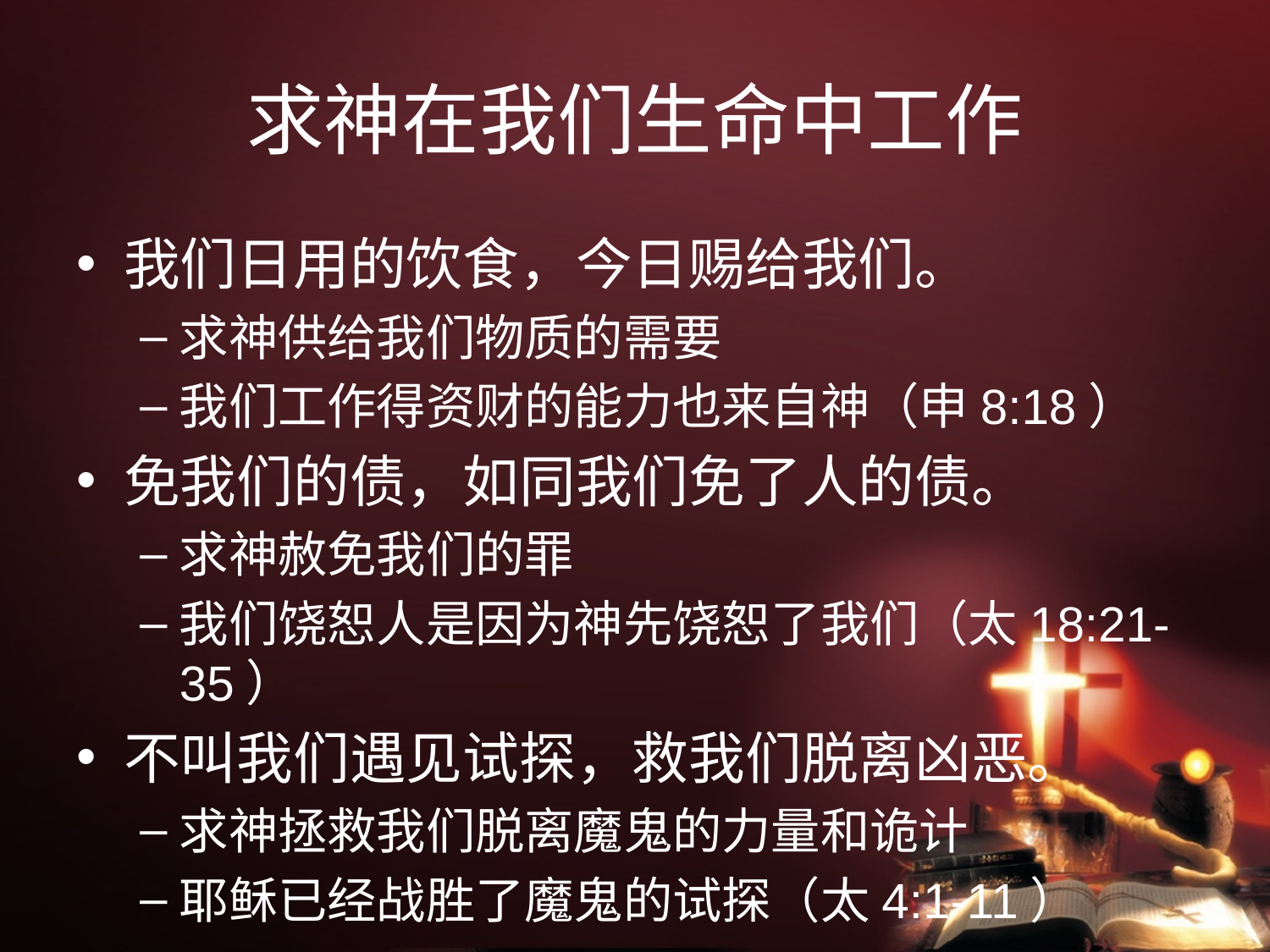

# 求神在我们生命中工作
我们日用的饮食，今日赐给我们。
求神供给我们物质的需要
我们工作得资财的能力也来自神（申8:18）
免我们的债，如同我们免了人的债。
求神赦免我们的罪
我们饶恕人是因为神先饶恕了我们（太18:21-35）
不叫我们遇见试探，救我们脱离凶恶。
求神拯救我们脱离魔鬼的力量和诡计
耶稣已经战胜了魔鬼的试探（太4:1-11）